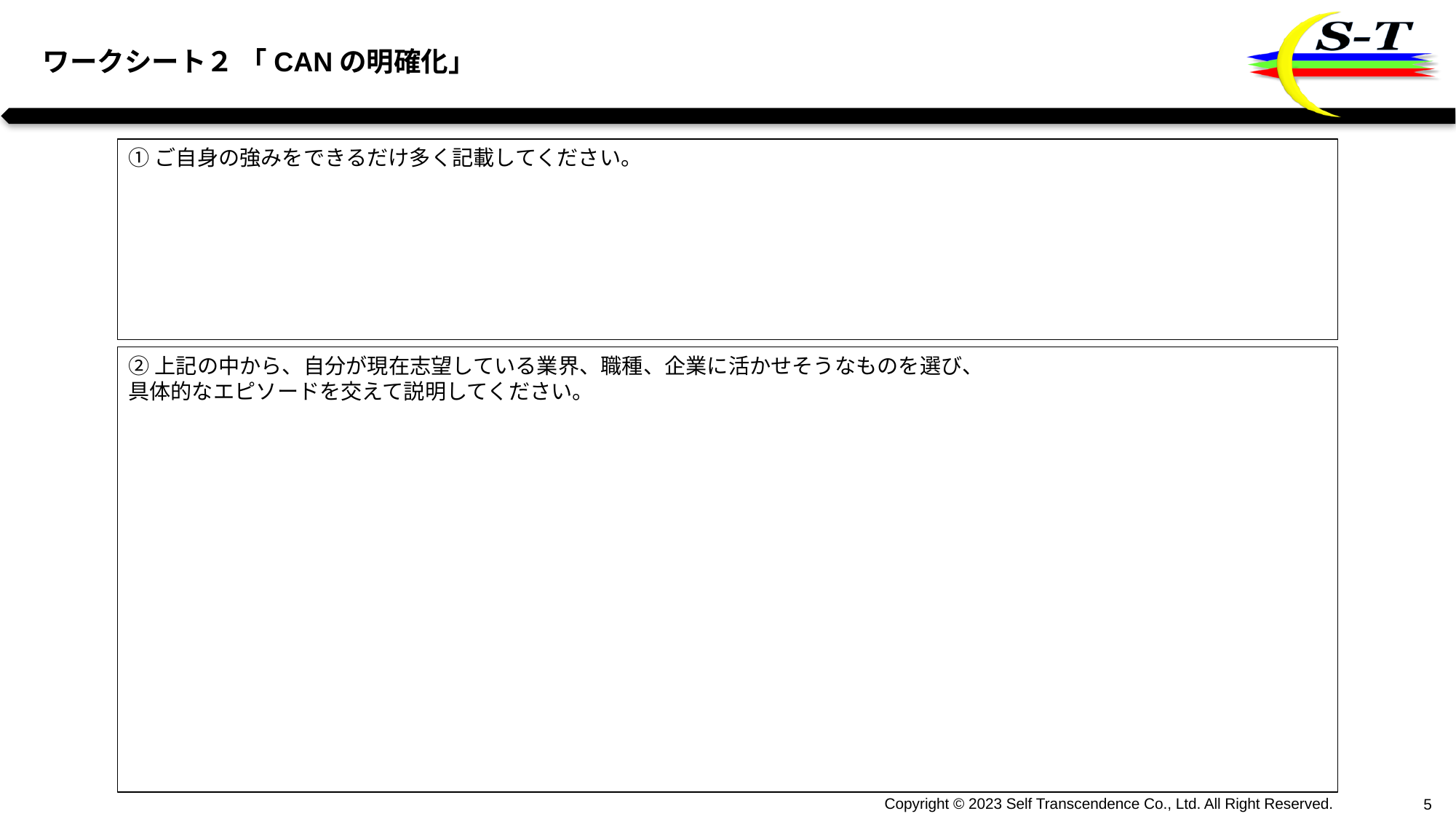

ワークシート２ 「CANの明確化」
①ご自身の強みをできるだけ多く記載してください。

②上記の中から、自分が現在志望している業界、職種、企業に活かせそうなものを選び、
具体的なエピソードを交えて説明してください。

5
Copyright © 2023 Self Transcendence Co., Ltd. All Right Reserved.